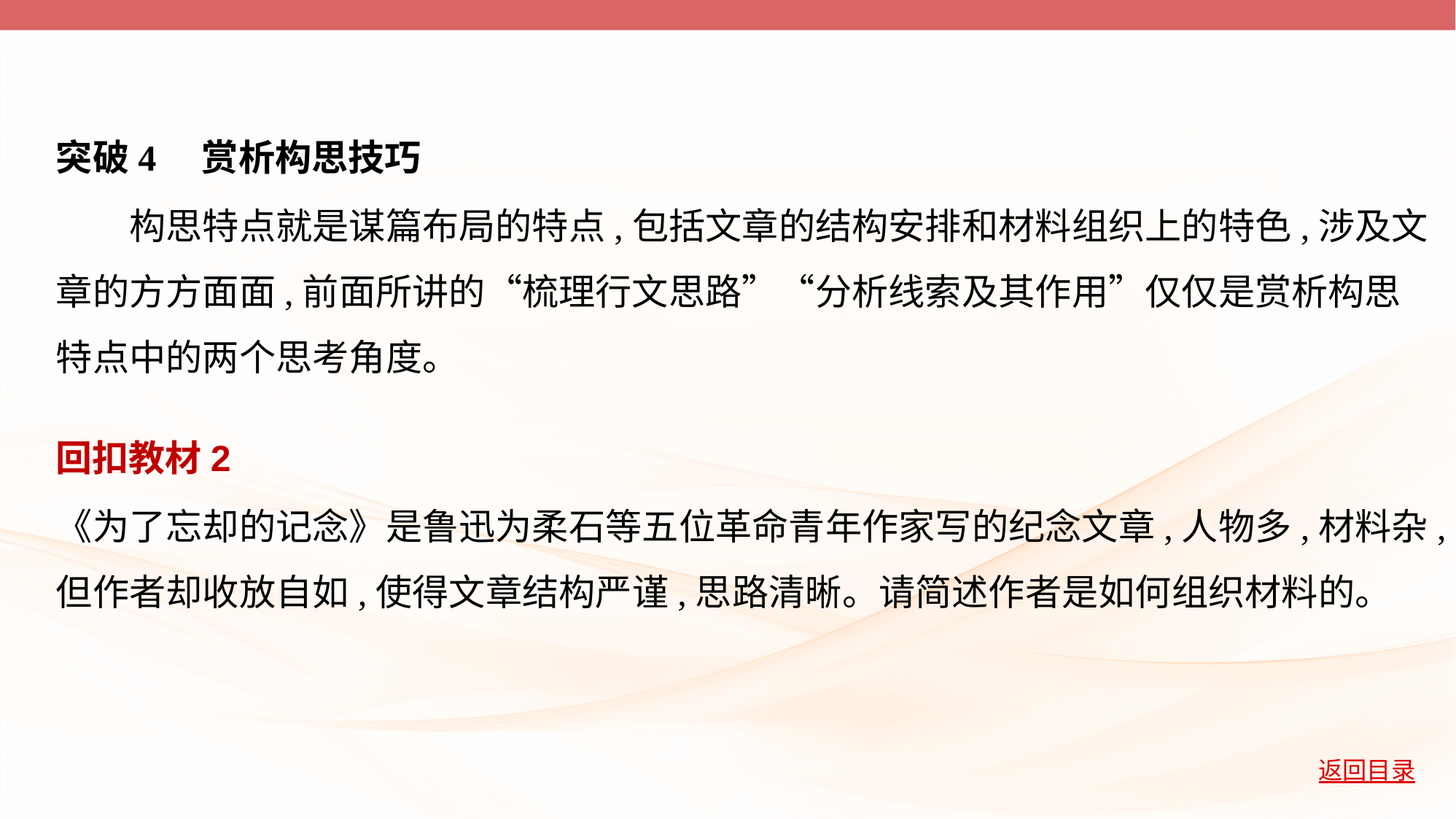

突破4　赏析构思技巧
　　构思特点就是谋篇布局的特点,包括文章的结构安排和材料组织上的特色,涉及文
章的方方面面,前面所讲的“梳理行文思路”“分析线索及其作用”仅仅是赏析构思
特点中的两个思考角度。
回扣教材2
《为了忘却的记念》是鲁迅为柔石等五位革命青年作家写的纪念文章,人物多,材料杂,
但作者却收放自如,使得文章结构严谨,思路清晰。请简述作者是如何组织材料的。